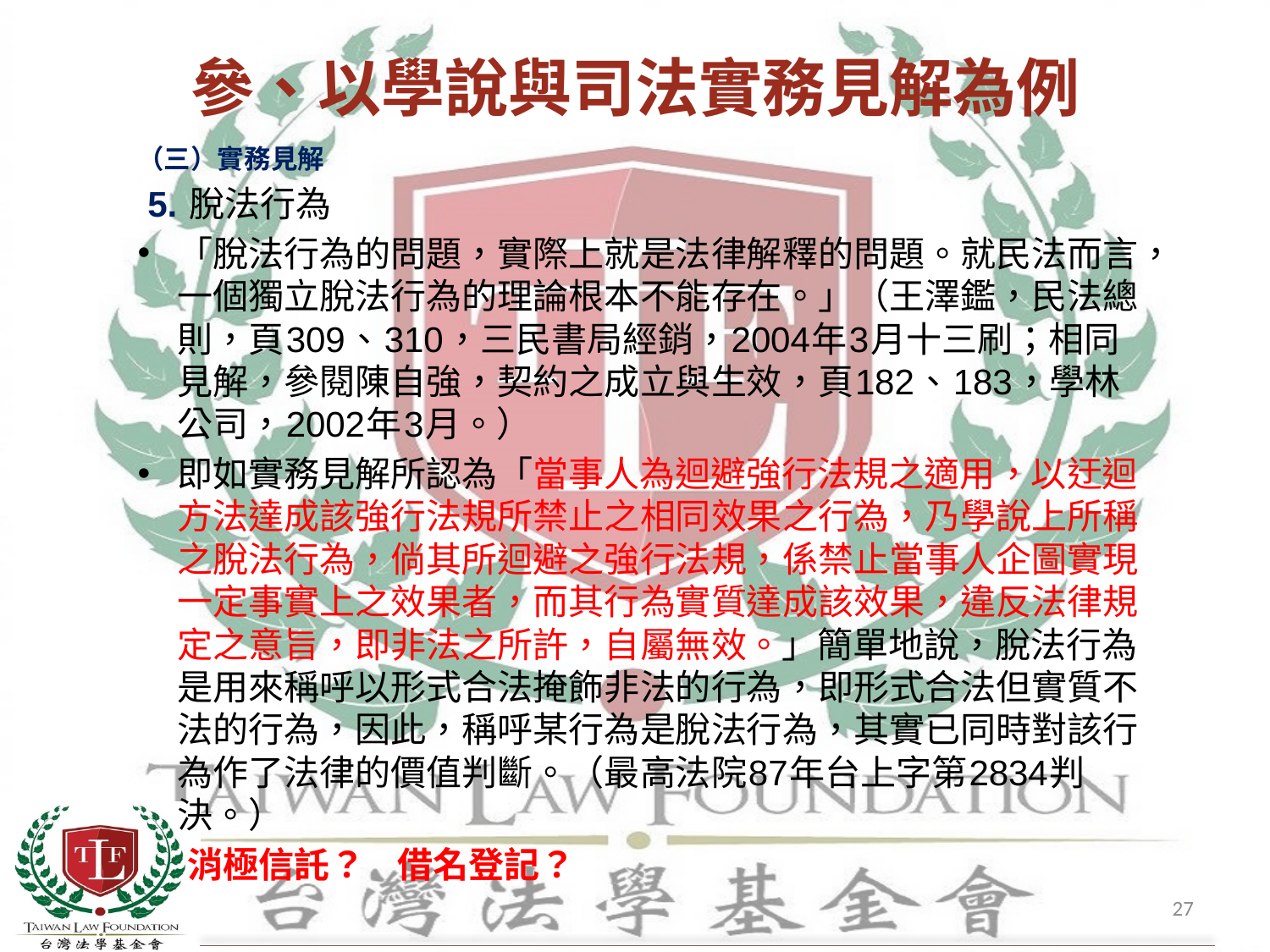

# 參、以學說與司法實務見解為例
（三）實務見解
 5. 脫法行為
「脫法行為的問題，實際上就是法律解釋的問題。就民法而言，一個獨立脫法行為的理論根本不能存在。」（王澤鑑，民法總則，頁309、310，三民書局經銷，2004年3月十三刷；相同見解，參閱陳自強，契約之成立與生效，頁182、183，學林公司，2002年3月。）
即如實務見解所認為「當事人為迴避強行法規之適用，以迂迴方法達成該強行法規所禁止之相同效果之行為，乃學說上所稱之脫法行為，倘其所迴避之強行法規，係禁止當事人企圖實現一定事實上之效果者，而其行為實質達成該效果，違反法律規定之意旨，即非法之所許，自屬無效。」簡單地說，脫法行為是用來稱呼以形式合法掩飾非法的行為，即形式合法但實質不法的行為，因此，稱呼某行為是脫法行為，其實已同時對該行為作了法律的價值判斷。（最高法院87年台上字第2834判決。）
      消極信託？    借名登記？

27